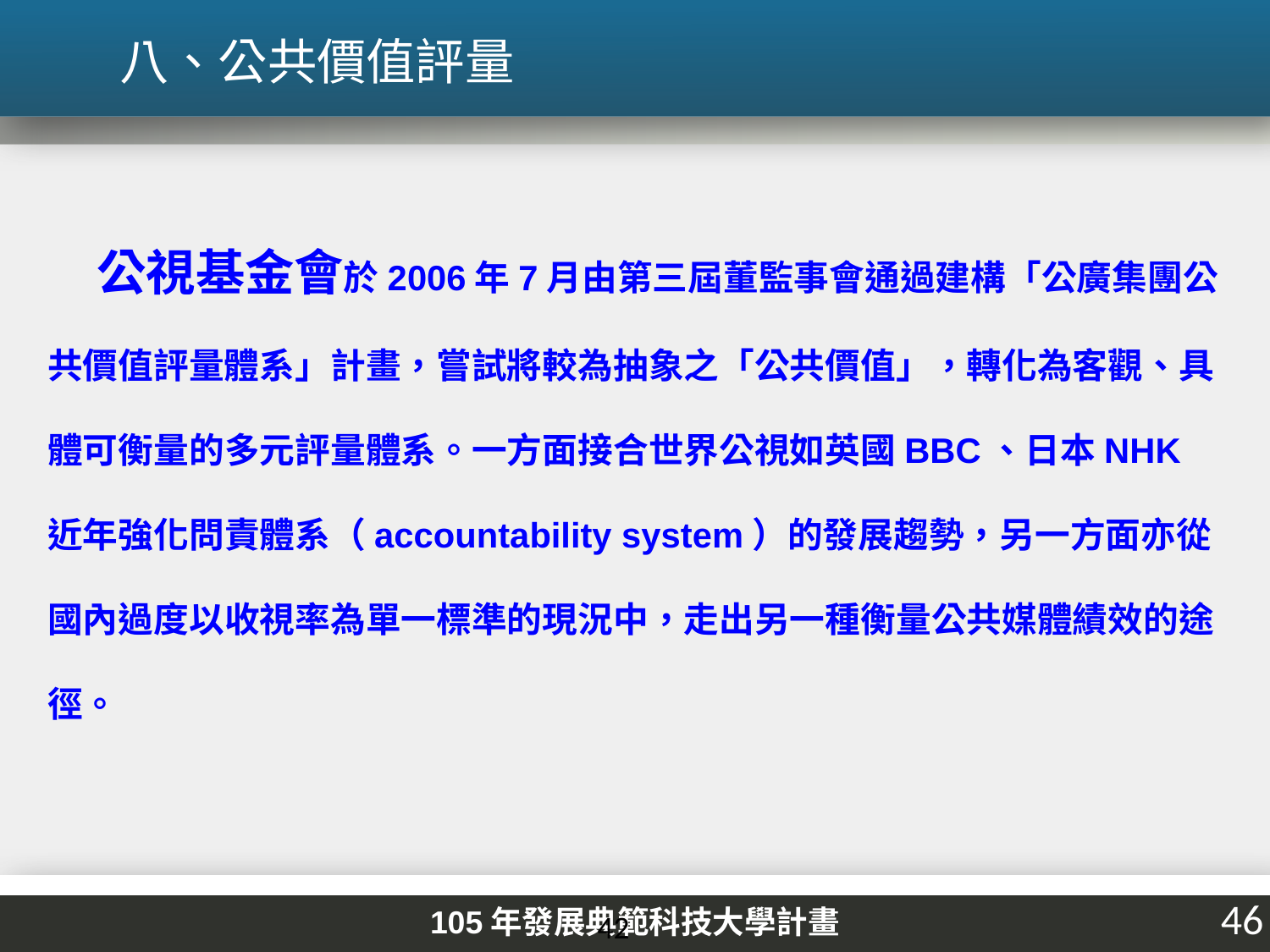

八、公共價值評量
公視基金會於2006年7月由第三屆董監事會通過建構「公廣集團公共價值評量體系」計畫，嘗試將較為抽象之「公共價值」，轉化為客觀、具體可衡量的多元評量體系。一方面接合世界公視如英國BBC、日本NHK近年強化問責體系（accountability system）的發展趨勢，另一方面亦從國內過度以收視率為單一標準的現況中，走出另一種衡量公共媒體績效的途徑。
42